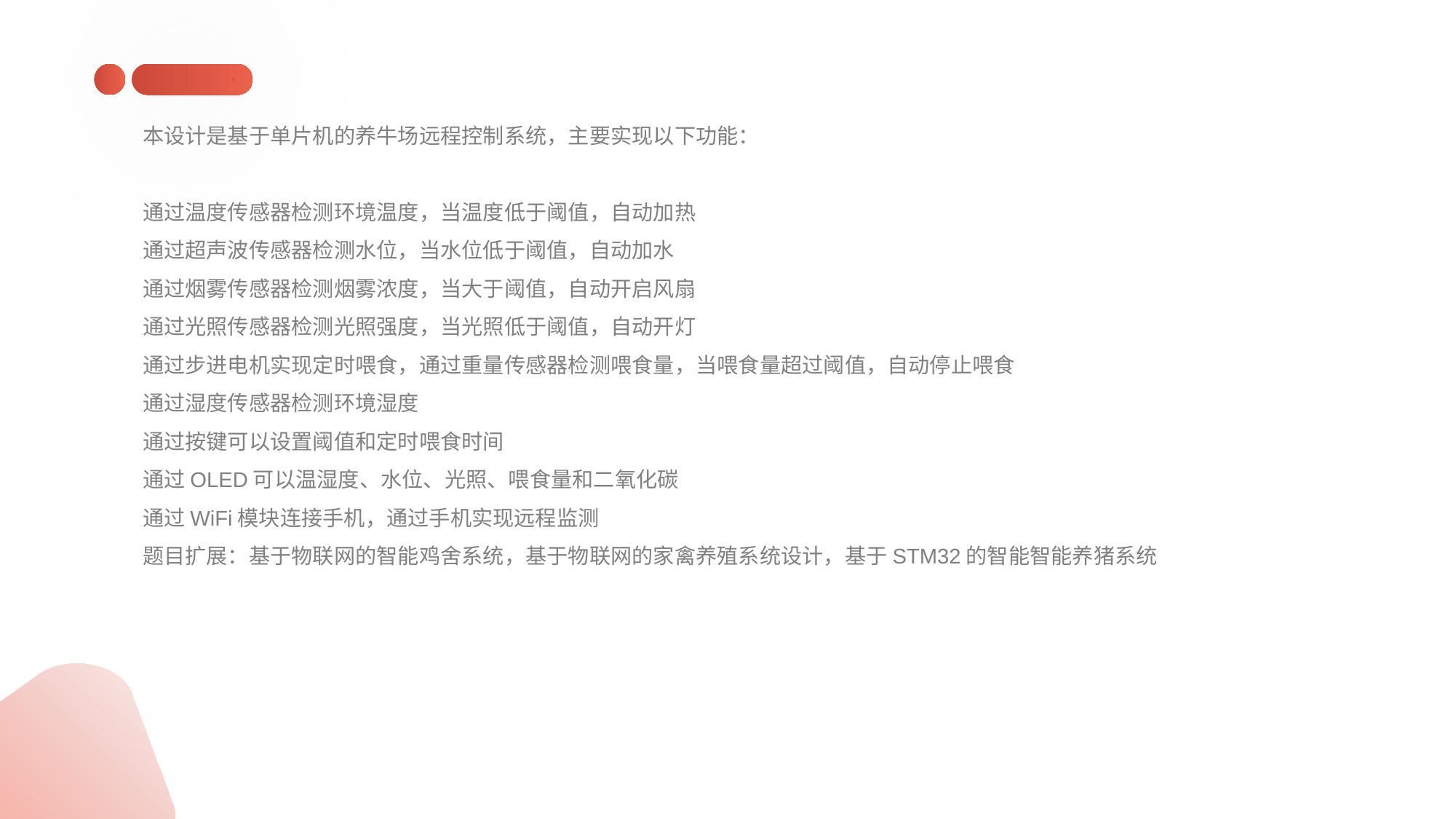

本设计是基于单片机的养牛场远程控制系统，主要实现以下功能：

通过温度传感器检测环境温度，当温度低于阈值，自动加热
通过超声波传感器检测水位，当水位低于阈值，自动加水
通过烟雾传感器检测烟雾浓度，当大于阈值，自动开启风扇
通过光照传感器检测光照强度，当光照低于阈值，自动开灯
通过步进电机实现定时喂食，通过重量传感器检测喂食量，当喂食量超过阈值，自动停止喂食
通过湿度传感器检测环境湿度
通过按键可以设置阈值和定时喂食时间
通过OLED可以温湿度、水位、光照、喂食量和二氧化碳
通过WiFi模块连接手机，通过手机实现远程监测
题目扩展：基于物联网的智能鸡舍系统，基于物联网的家禽养殖系统设计，基于STM32的智能智能养猪系统